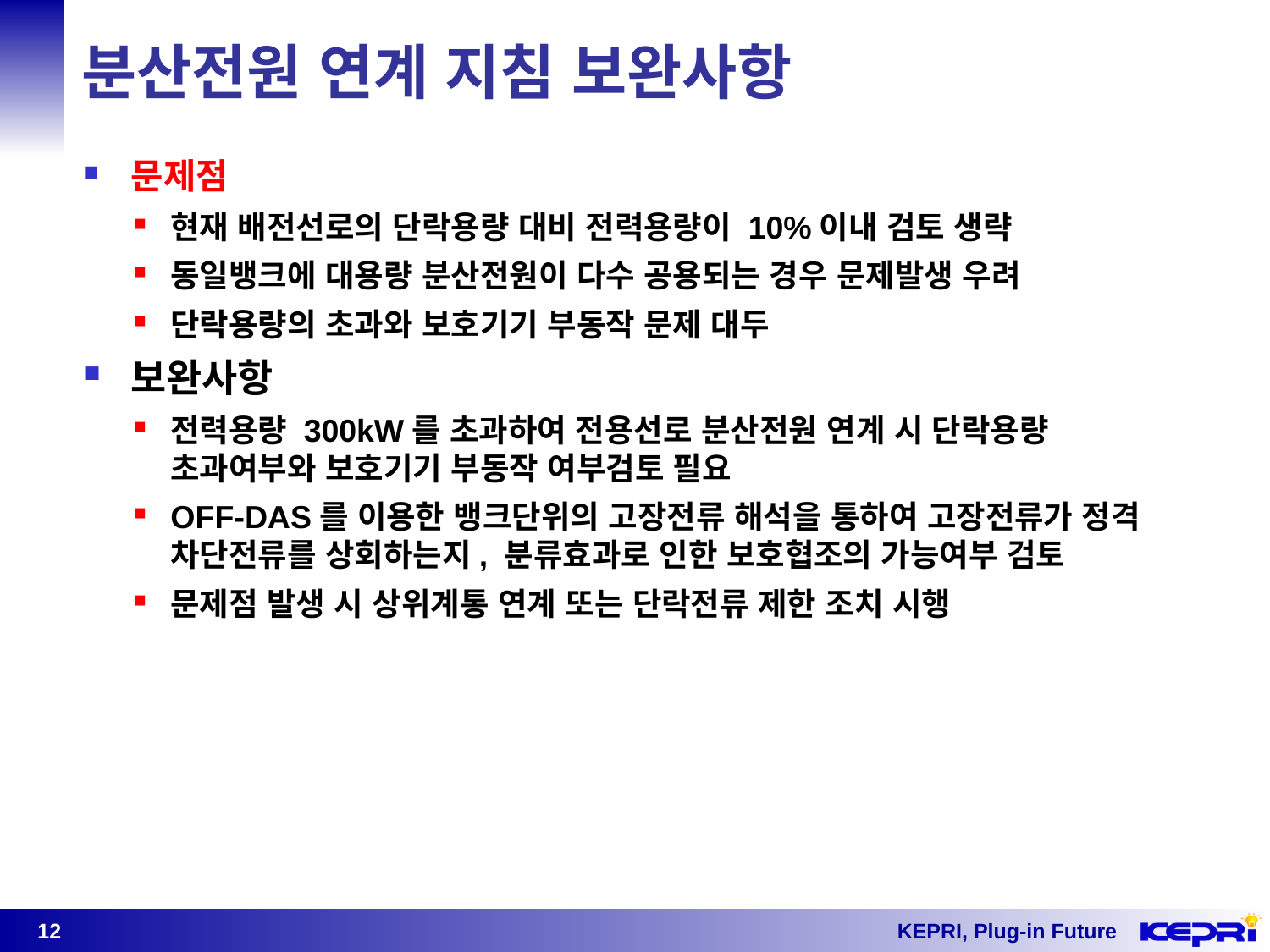

# 분산전원 연계 지침 보완사항
문제점
현재 배전선로의 단락용량 대비 전력용량이 10%이내 검토 생략
동일뱅크에 대용량 분산전원이 다수 공용되는 경우 문제발생 우려
단락용량의 초과와 보호기기 부동작 문제 대두
보완사항
전력용량 300kW를 초과하여 전용선로 분산전원 연계 시 단락용량 초과여부와 보호기기 부동작 여부검토 필요
OFF-DAS를 이용한 뱅크단위의 고장전류 해석을 통하여 고장전류가 정격 차단전류를 상회하는지, 분류효과로 인한 보호협조의 가능여부 검토
문제점 발생 시 상위계통 연계 또는 단락전류 제한 조치 시행